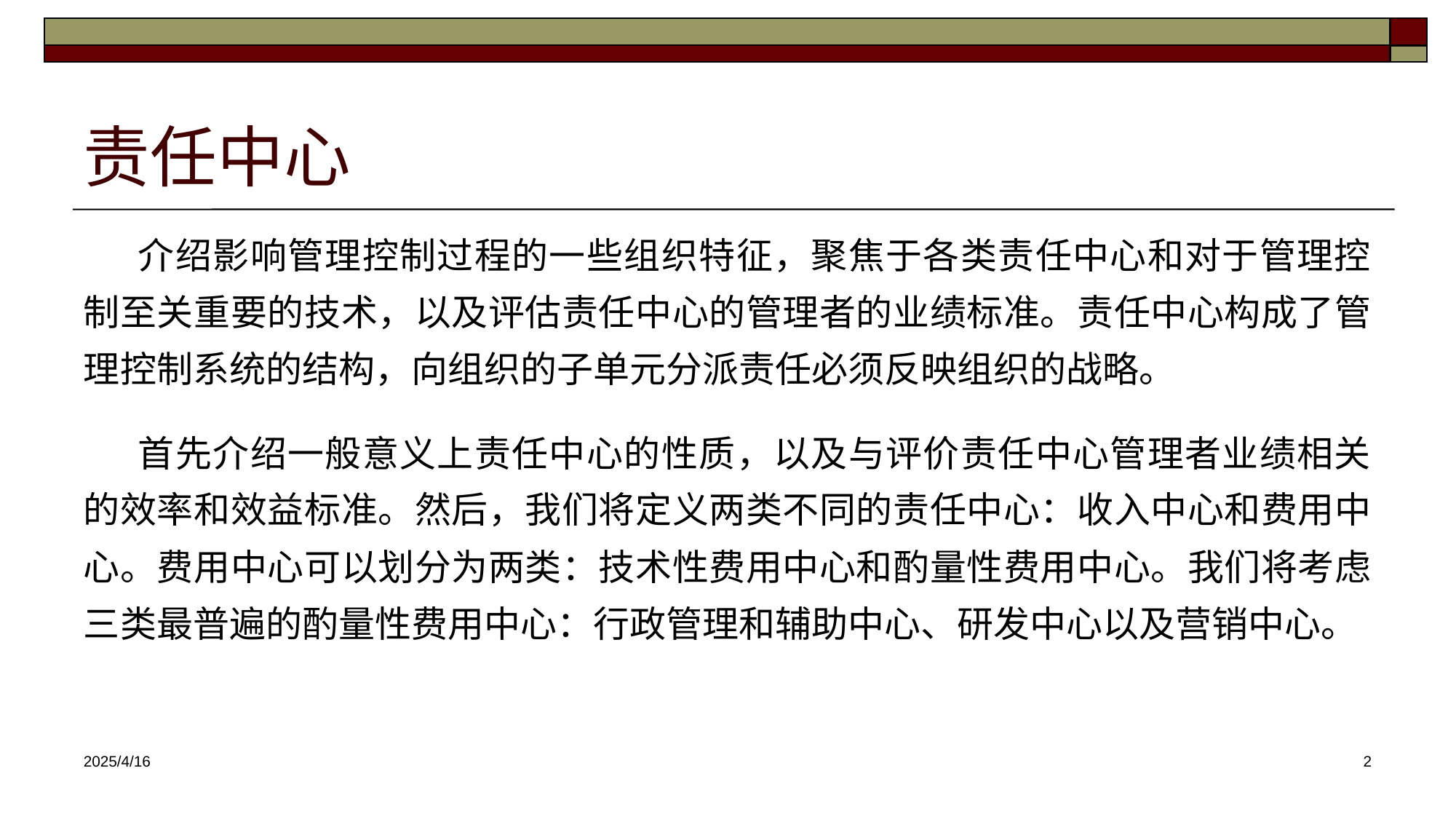

# 责任中心
介绍影响管理控制过程的一些组织特征，聚焦于各类责任中心和对于管理控制至关重要的技术，以及评估责任中心的管理者的业绩标准。责任中心构成了管理控制系统的结构，向组织的子单元分派责任必须反映组织的战略。
首先介绍一般意义上责任中心的性质，以及与评价责任中心管理者业绩相关的效率和效益标准。然后，我们将定义两类不同的责任中心：收入中心和费用中心。费用中心可以划分为两类：技术性费用中心和酌量性费用中心。我们将考虑三类最普遍的酌量性费用中心：行政管理和辅助中心、研发中心以及营销中心。

2025/4/16
2